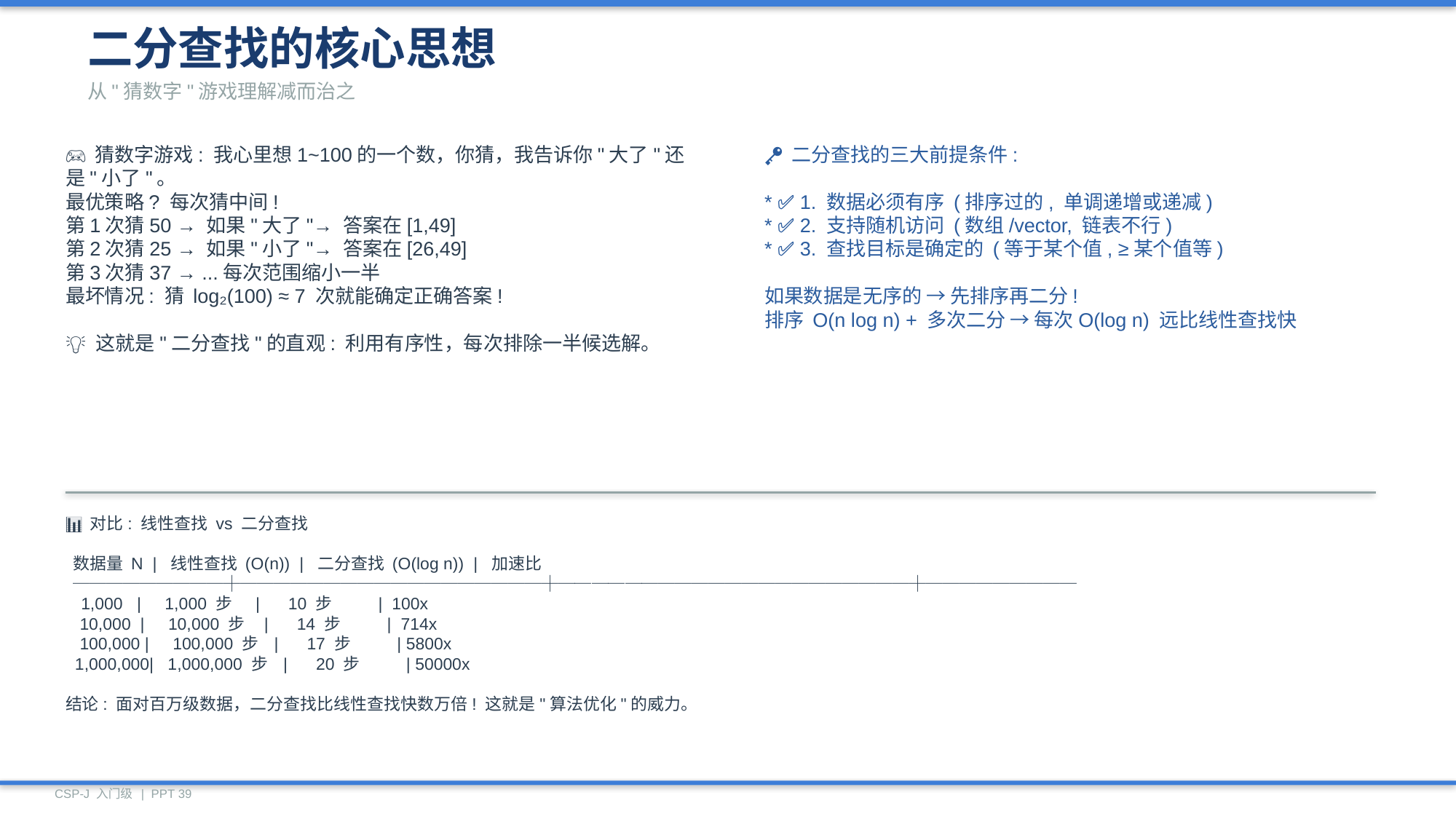

二分查找的核心思想
从"猜数字"游戏理解减而治之
🎮 猜数字游戏: 我心里想1~100的一个数，你猜，我告诉你"大了"还是"小了"。
最优策略? 每次猜中间!
第1次猜50 → 如果"大了"→ 答案在[1,49]
第2次猜25 → 如果"小了"→ 答案在[26,49]
第3次猜37 → ...每次范围缩小一半
最坏情况: 猜 log₂(100) ≈ 7 次就能确定正确答案!
💡 这就是"二分查找"的直观: 利用有序性，每次排除一半候选解。
🔑 二分查找的三大前提条件:
* ✅ 1. 数据必须有序 (排序过的, 单调递增或递减)
* ✅ 2. 支持随机访问 (数组/vector, 链表不行)
* ✅ 3. 查找目标是确定的 (等于某个值, ≥某个值等)
如果数据是无序的 → 先排序再二分!
排序 O(n log n) + 多次二分 → 每次O(log n) 远比线性查找快

📊 对比: 线性查找 vs 二分查找
  数据量 N  |  线性查找 (O(n))  |  二分查找 (O(log n))  |  加速比
  ─────────┼──────────────────┼─────────────────────┼─────────
   1,000   |     1,000 步     |      10 步           |  100x
   10,000  |     10,000 步    |      14 步           |  714x
   100,000 |     100,000 步   |      17 步           | 5800x
  1,000,000|   1,000,000 步   |      20 步           | 50000x
结论: 面对百万级数据，二分查找比线性查找快数万倍! 这就是"算法优化"的威力。

CSP-J 入门级  |  PPT 39